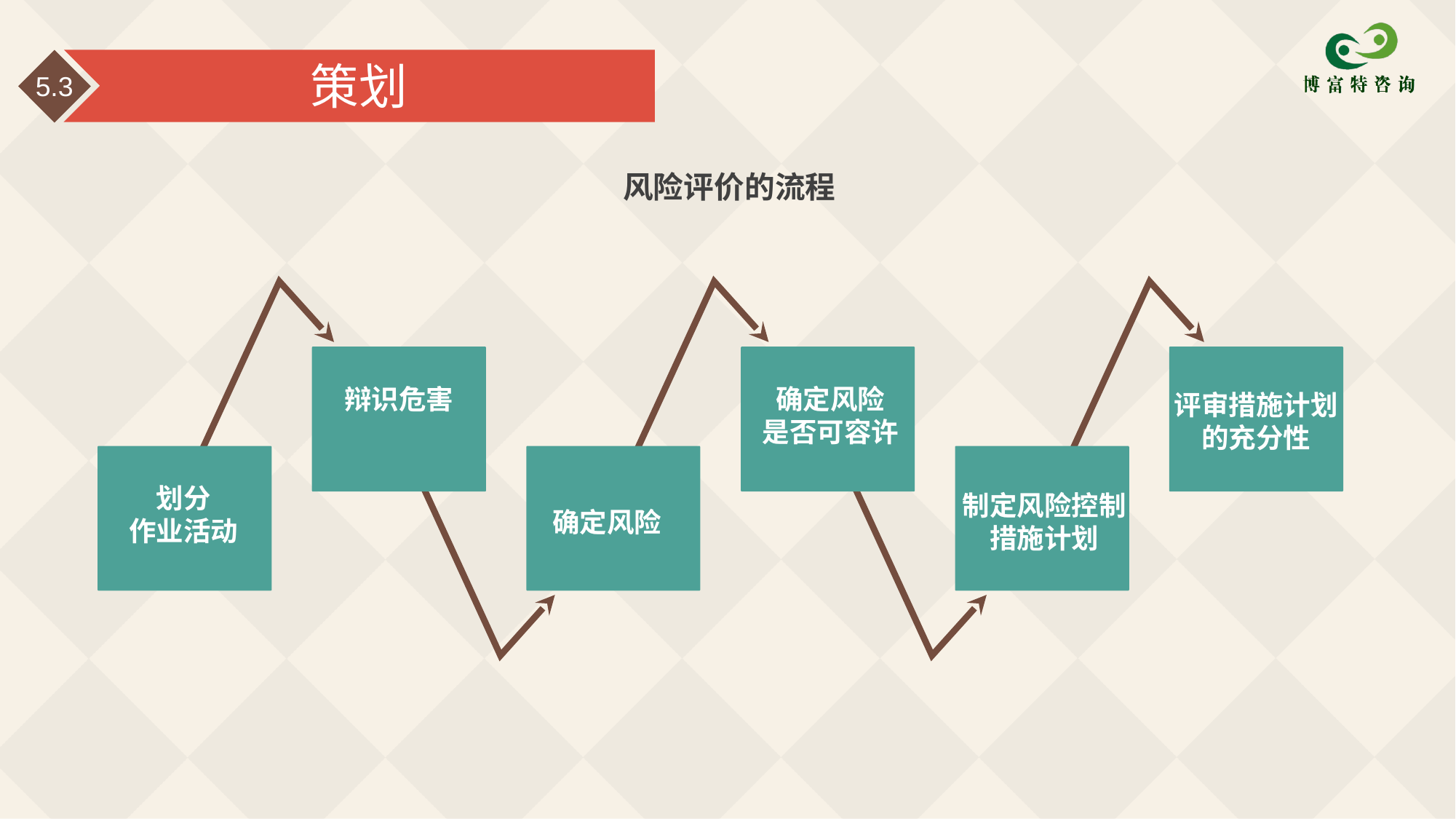

策划
5.3
风险评价的流程

辩识危害
确定风险
是否可容许
评审措施计划
的充分性

划分
作业活动

制定风险控制
措施计划
确定风险